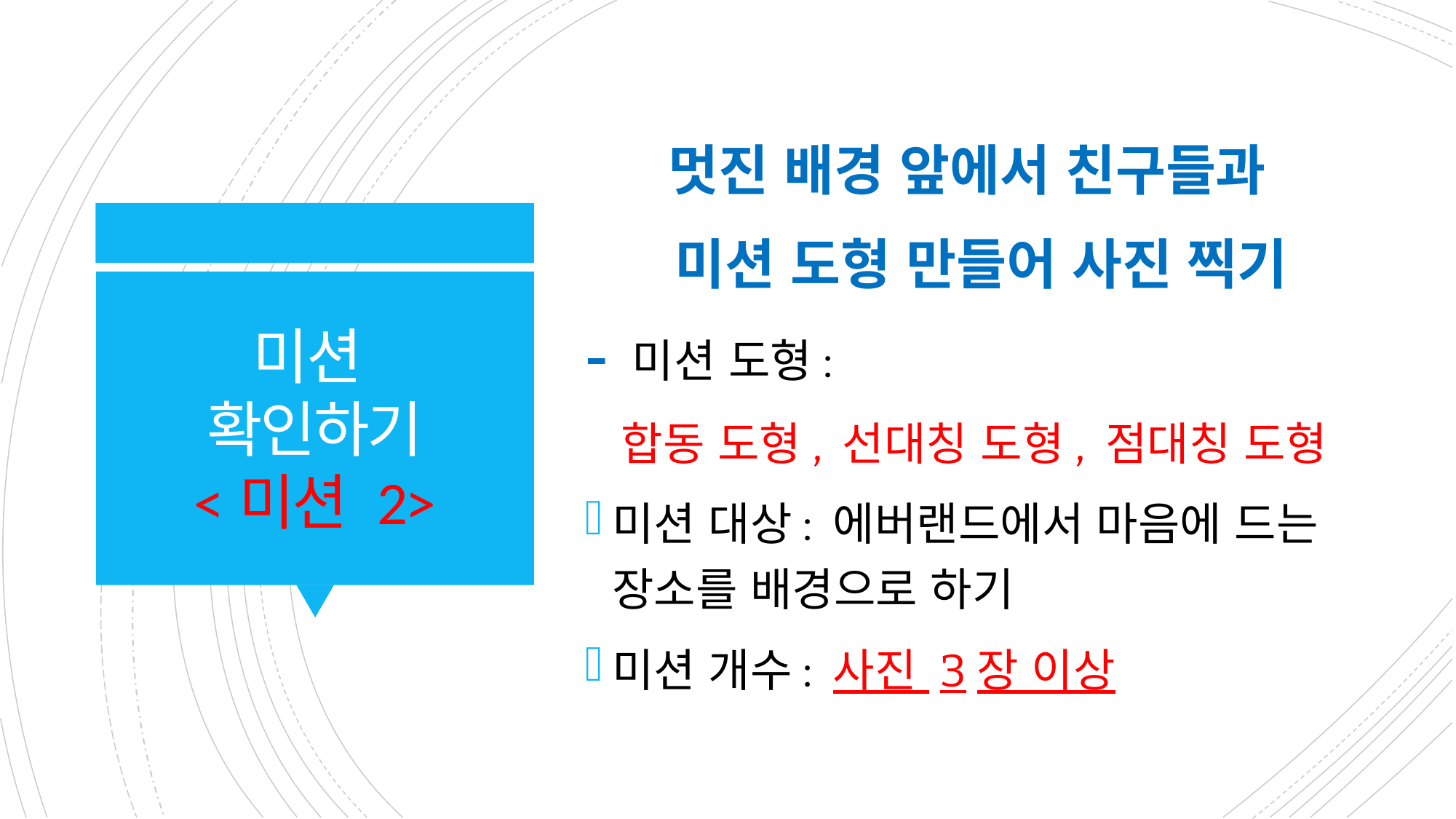

멋진 배경 앞에서 친구들과
 미션 도형 만들어 사진 찍기
- 미션 도형:
  합동 도형, 선대칭 도형, 점대칭 도형
미션 대상: 에버랜드에서 마음에 드는 장소를 배경으로 하기
미션 개수: 사진 3장 이상
# 미션 확인하기 <미션 2>